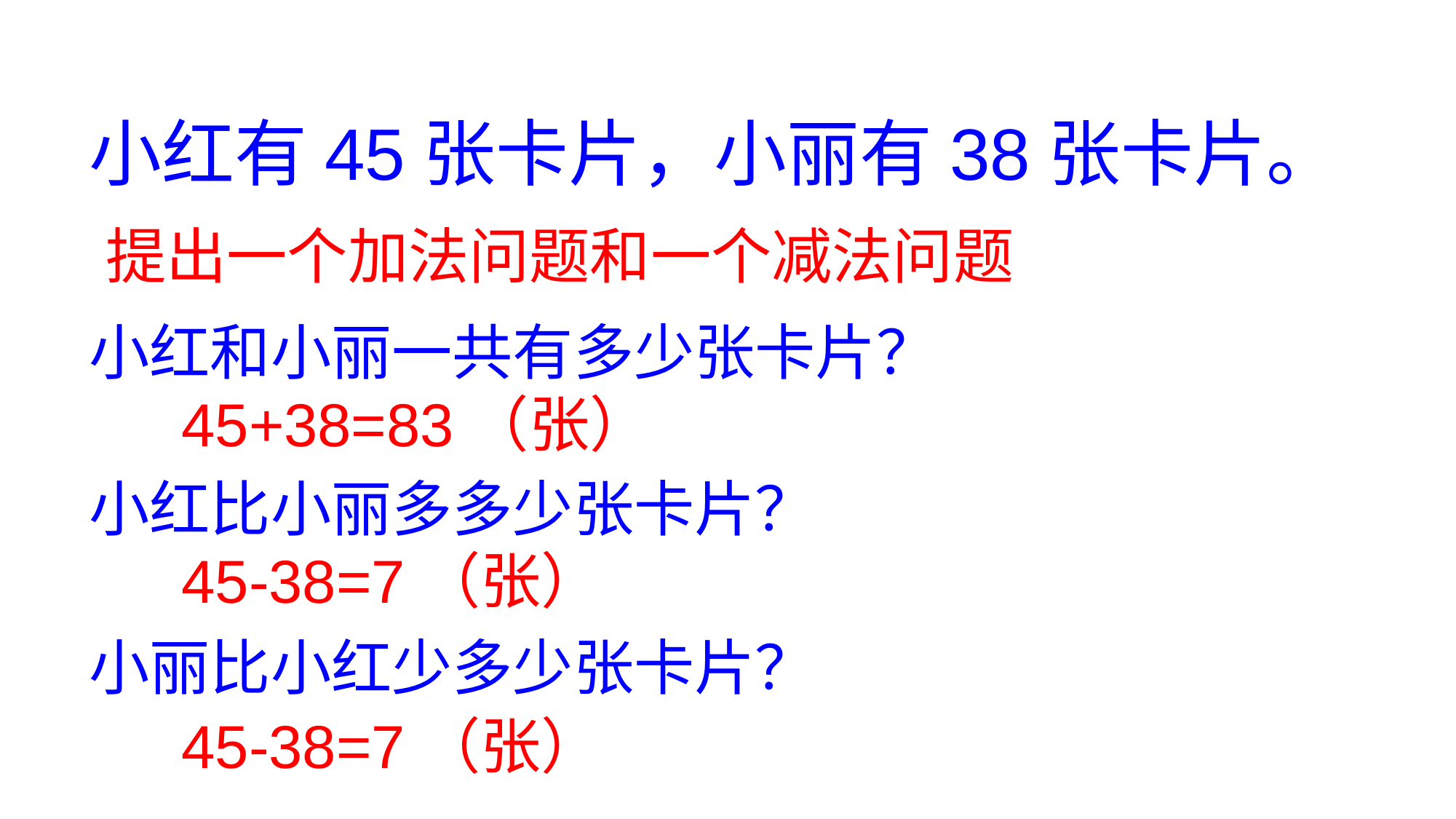

小红有45张卡片，小丽有38张卡片。
提出一个加法问题和一个减法问题
小红和小丽一共有多少张卡片？
45+38=83（张）
小红比小丽多多少张卡片？
45-38=7（张）
小丽比小红少多少张卡片？
45-38=7（张）